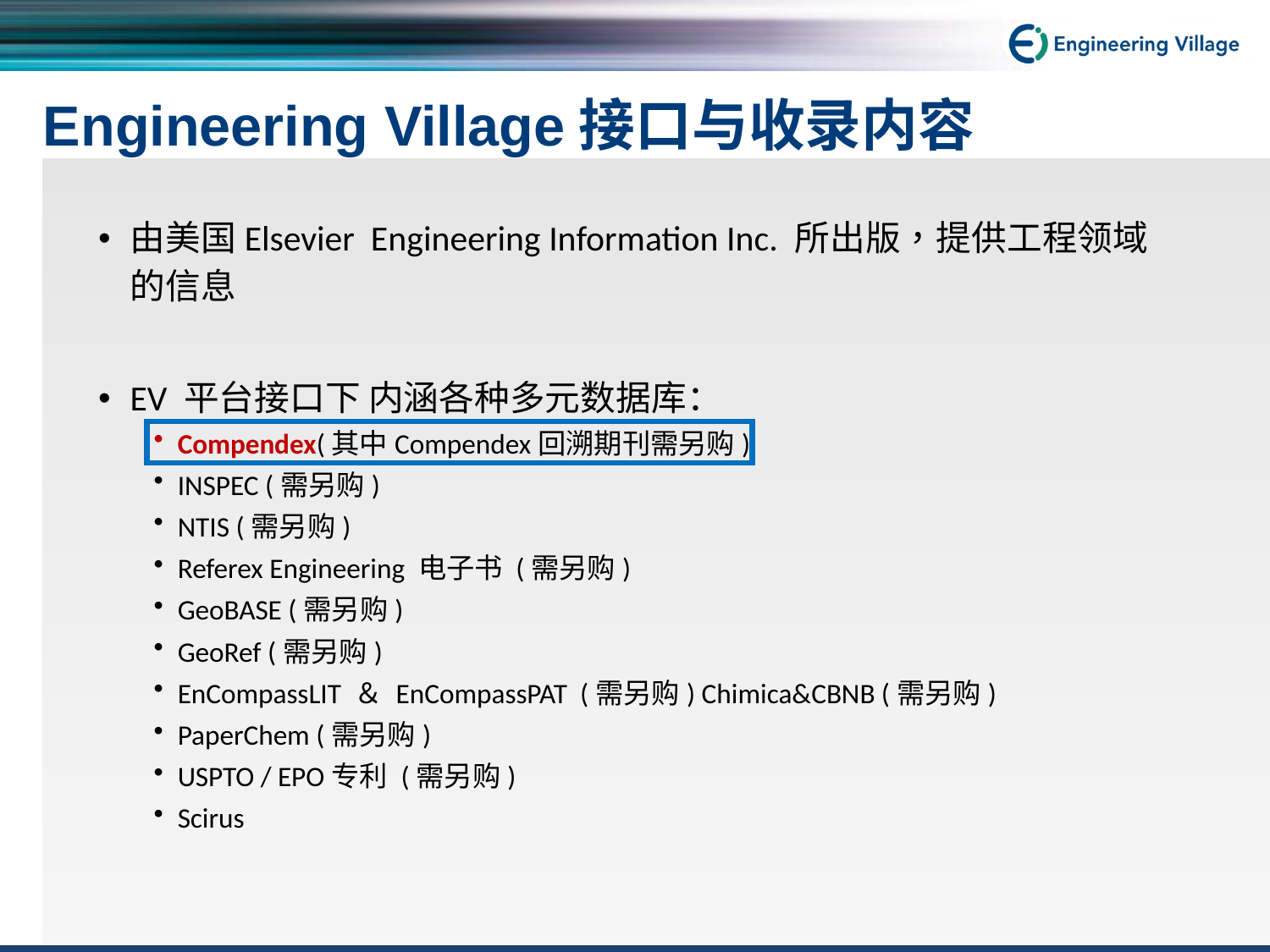

# Engineering Village接口与收录内容
由美国Elsevier  Engineering Information Inc. 所出版，提供工程领域的信息

EV 平台接口下 内涵各种多元数据库：
Compendex(其中Compendex回溯期刊需另购)
INSPEC (需另购)
NTIS (需另购)
Referex Engineering 电子书 (需另购)
GeoBASE (需另购)
GeoRef (需另购)
EnCompassLIT ＆ EnCompassPAT  (需另购) Chimica&CBNB (需另购)
PaperChem (需另购)
USPTO / EPO专利 (需另购)
Scirus